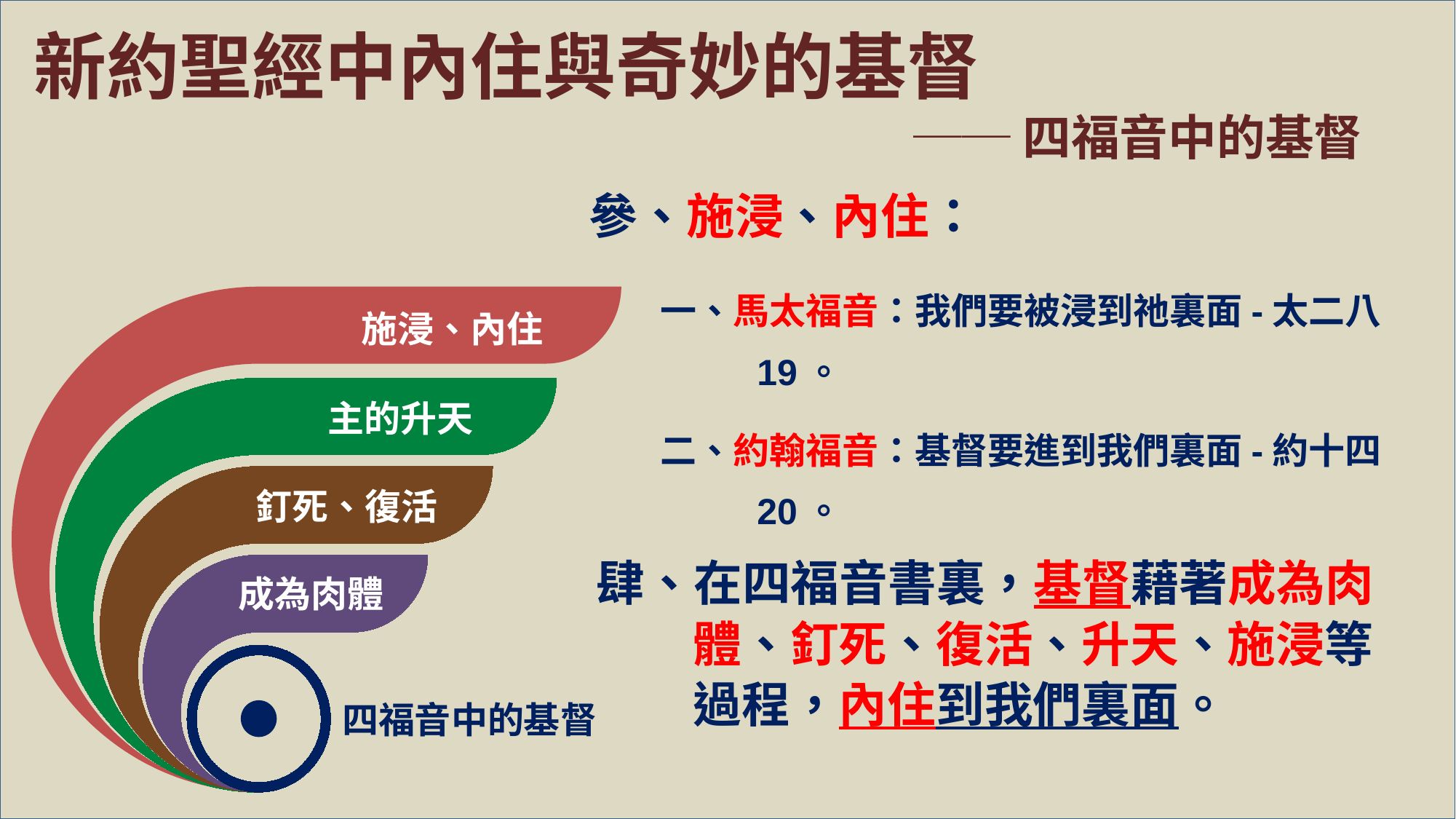

新約聖經中內住與奇妙的基督
      ──四福音中的基督
參、施浸、內住：
一、馬太福音：我們要被浸到祂裏面-太二八19。
二、約翰福音：基督要進到我們裏面-約十四20。
肆、在四福音書裏，基督藉著成為肉體、釘死、復活、升天、施浸等過程，內住到我們裏面。

施浸、內住

主的升天

釘死、復活

成為肉體

四福音中的基督